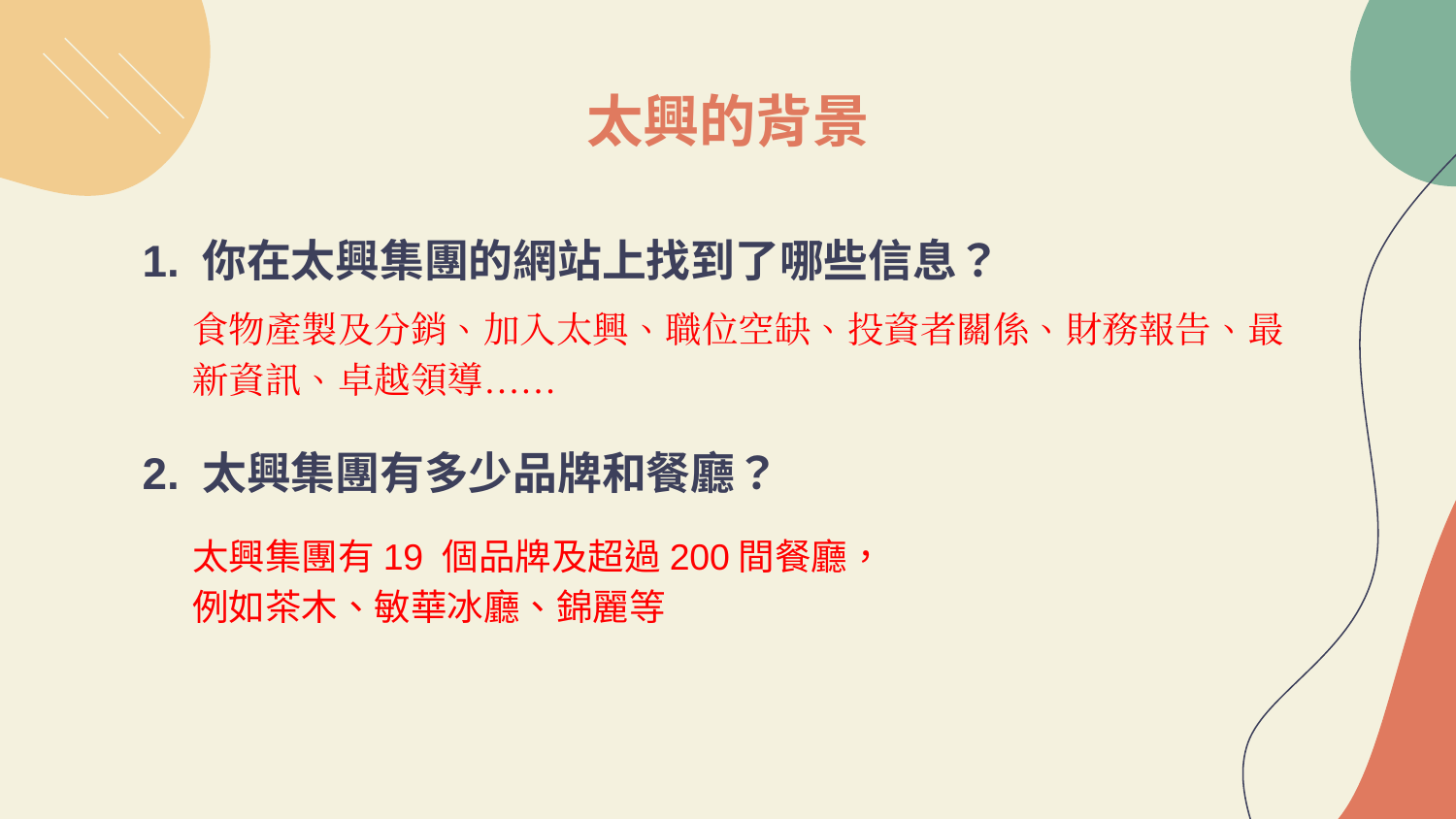

# 太興的背景
1. 你在太興集團的網站上找到了哪些信息？

2. 太興集團有多少品牌和餐廳？

食物產製及分銷、加入太興、職位空缺、投資者關係、財務報告、最新資訊、卓越領導……
太興集團有19 個品牌及超過200間餐廳，
例如茶木、敏華冰廳、錦麗等